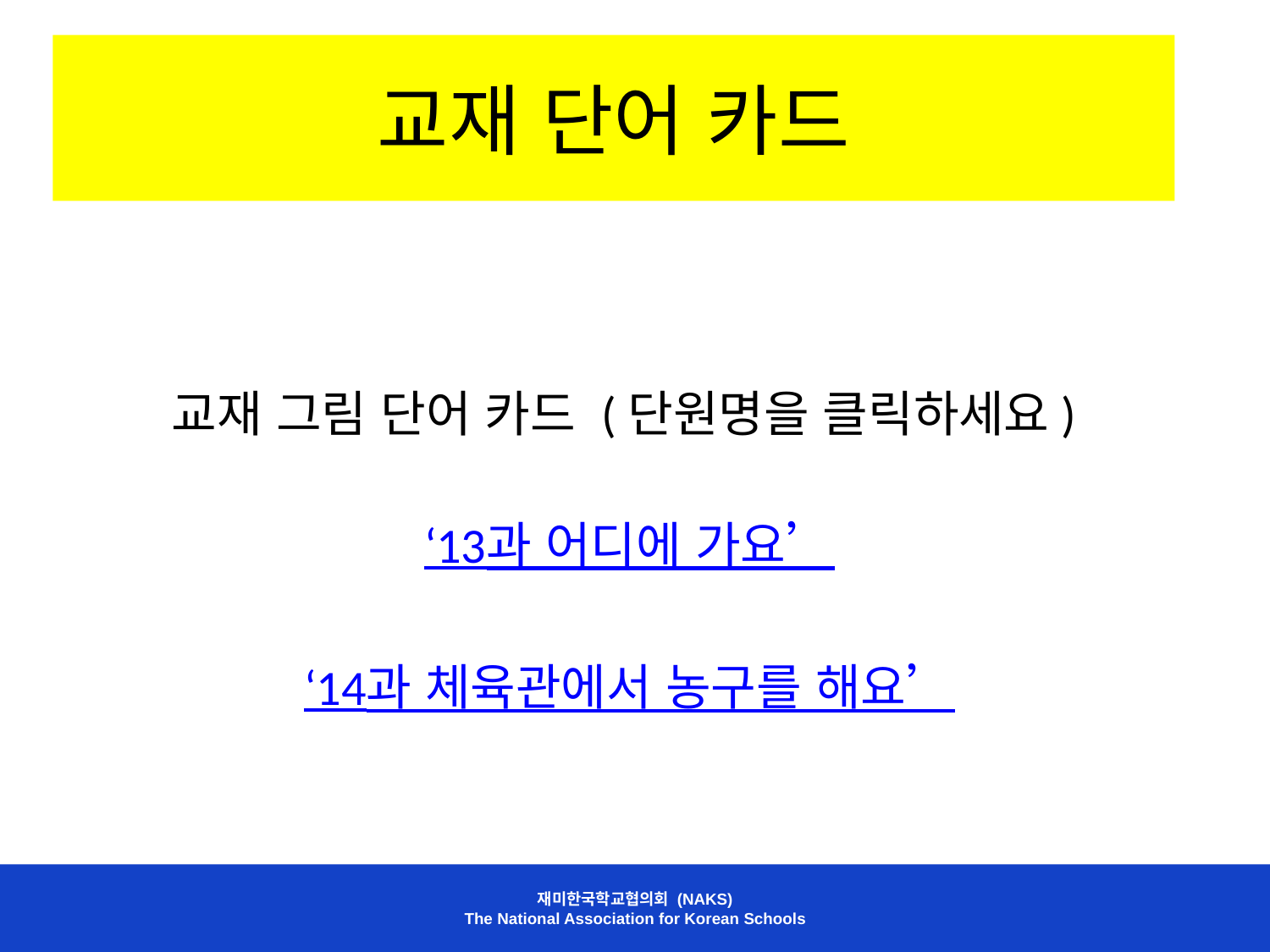

교재 단어 카드
교재 그림 단어 카드 (단원명을 클릭하세요)
‘13과 어디에 가요’
‘14과 체육관에서 농구를 해요’

재미한국학교협의회 (NAKS)
The National Association for Korean Schools